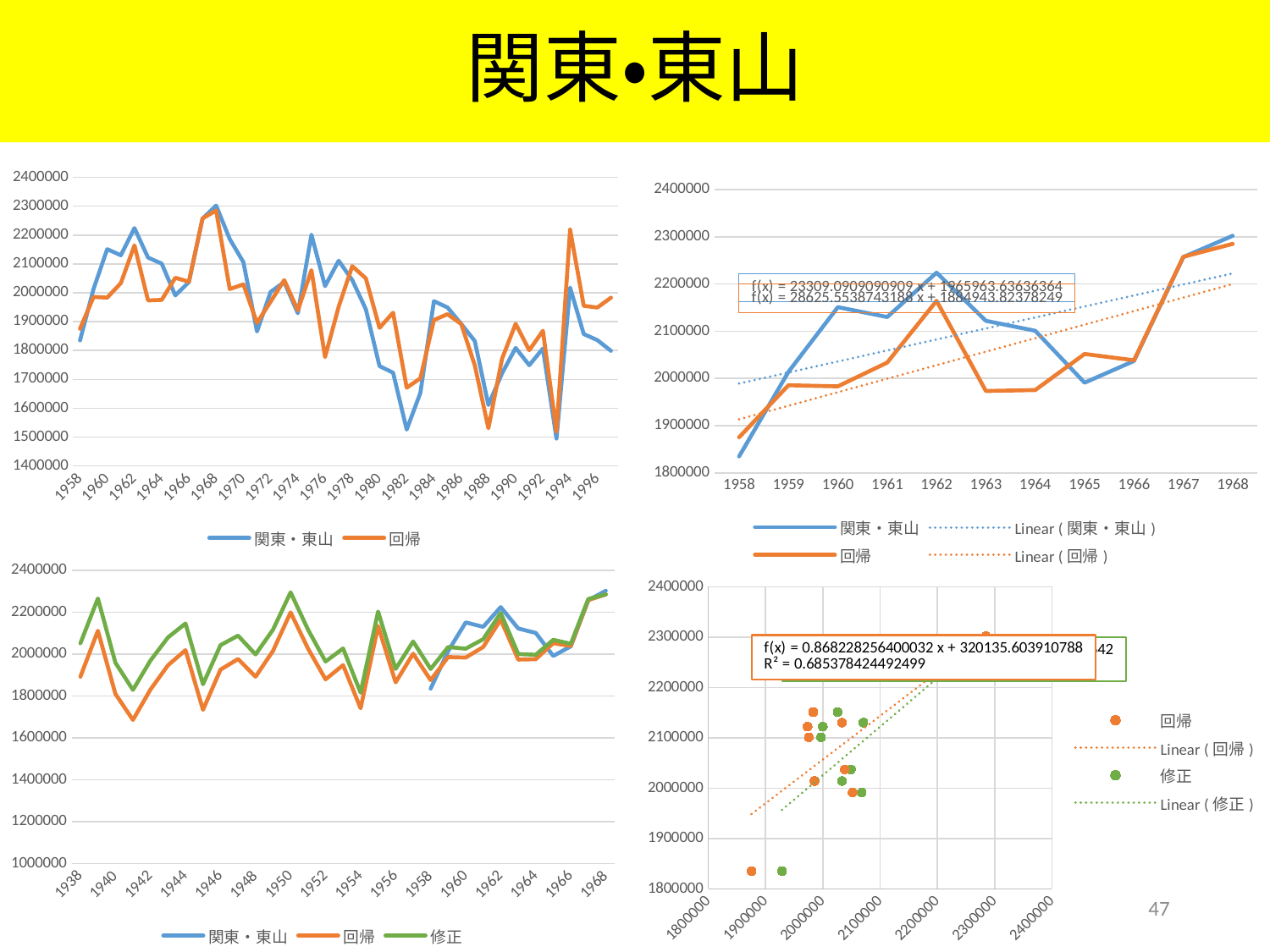

# 関東・東山

### Chart

| Category | 関東・東山 | 回帰 |
|---|---|---|
| 1958 | 1835000.0 | 1875459.0264091752 |
| 1959 | 2014000.0 | 1985537.2707155682 |
| 1960 | 2151000.0 | 1983229.8524492271 |
| 1961 | 2130000.0 | 2033533.316138316 |
| 1962 | 2224000.0 | 2164298.715284992 |
| 1963 | 2122000.0 | 1973390.834727224 |
| 1964 | 2101000.0 | 1975414.7825920358 |
| 1965 | 1991000.0 | 2051923.228999585 |
| 1966 | 2037000.0 | 2038398.6927110814 |
| 1967 | 2257000.0 | 2257561.759158138 |
| 1968 | 2302000.0 | 2284921.138127107 |
| 1969 | 2186000.0 | 2012913.5831951797 |
| 1970 | 2106000.0 | 2029013.8320469074 |
| 1971 | 1866000.0 | 1895720.8783348612 |
| 1972 | 2003000.0 | 1969210.8330797106 |
| 1973 | 2037000.0 | 2043885.883264497 |
| 1974 | 1929000.0 | 1939076.519719366 |
| 1975 | 2201000.0 | 2078423.022319477 |
| 1976 | 2023000.0 | 1777176.9712281488 |
| 1977 | 2111000.0 | 1951260.4510073476 |
| 1978 | 2044000.0 | 2092234.8010337837 |
| 1979 | 1943000.0 | 2049907.775194805 |
| 1980 | 1746000.0 | 1878547.3142346367 |
| 1981 | 1723000.0 | 1931047.3445816226 |
| 1982 | 1526000.0 | 1671160.5799378864 |
| 1983 | 1653000.0 | 1703422.0333397426 |
| 1984 | 1971000.0 | 1905790.9692728333 |
| 1985 | 1949000.0 | 1925908.0148312561 |
| 1986 | 1892000.0 | 1892028.2899938412 |
| 1987 | 1833000.0 | 1748759.0202484392 |
| 1988 | 1611000.0 | 1530590.3349308595 |
| 1989 | 1721000.0 | 1771270.8646428213 |
| 1990 | 1809000.0 | 1892603.0673279725 |
| 1991 | 1749000.0 | 1800903.3646018803 |
| 1992 | 1807000.0 | 1868418.2756412476 |
| 1993 | 1495000.0 | 1519736.9576889277 |
| 1994 | 2018000.0 | 2218715.730799813 |
| 1995 | 1857000.0 | 1954790.5933309458 |
| 1996 | 1836000.0 | 1948863.8243475296 |
| 1997 | 1799000.0 | 1982950.2525113896 |

### Chart

| Category | 関東・東山 | 回帰 |
|---|---|---|
| 1958 | 1835000.0 | 1875459.0264091752 |
| 1959 | 2014000.0 | 1985537.2707155682 |
| 1960 | 2151000.0 | 1983229.8524492271 |
| 1961 | 2130000.0 | 2033533.316138316 |
| 1962 | 2224000.0 | 2164298.715284992 |
| 1963 | 2122000.0 | 1973390.834727224 |
| 1964 | 2101000.0 | 1975414.7825920358 |
| 1965 | 1991000.0 | 2051923.228999585 |
| 1966 | 2037000.0 | 2038398.6927110814 |
| 1967 | 2257000.0 | 2257561.759158138 |
| 1968 | 2302000.0 | 2284921.138127107 |

### Chart

| Category | 関東・東山 | 回帰 | 修正 |
|---|---|---|---|
| 1938 | None | 1891789.6497950628 | 2051299.6497950628 |
| 1939 | None | 2111241.0600535832 | 2265434.0600535832 |
| 1940 | None | 1809876.331154555 | 1958752.331154555 |
| 1941 | None | 1685377.6614801101 | 1828936.6614801101 |
| 1942 | None | 1830636.3585578986 | 1968878.3585578986 |
| 1943 | None | 1946243.2566758394 | 2079168.2566758394 |
| 1944 | None | 2018470.3288375027 | 2146078.3288375027 |
| 1945 | None | 1733557.6906170882 | 1855848.6906170882 |
| 1946 | None | 1925439.3780886792 | 2042413.3780886792 |
| 1947 | None | 1976369.0238147788 | 2088026.0238147788 |
| 1948 | None | 1891898.4729630612 | 1998238.4729630612 |
| 1949 | None | 2015507.408361107 | 2116530.408361107 |
| 1950 | None | 2198880.6706810817 | 2294586.6706810817 |
| 1951 | None | 2025404.1538373493 | 2115793.1538373493 |
| 1952 | None | 1879203.6054314896 | 1964275.6054314896 |
| 1953 | None | 1946891.6928300373 | 2026646.6928300373 |
| 1954 | None | 1741100.1115491763 | 1815538.1115491763 |
| 1955 | None | 2133555.1955194958 | 2202676.1955194958 |
| 1956 | None | 1864942.8633426726 | 1928746.8633426726 |
| 1957 | None | 2001514.1218678355 | 2060001.1218678355 |
| 1958 | 1835000.0 | 1875459.0264091752 | 1928629.0264091752 |
| 1959 | 2014000.0 | 1985537.2707155682 | 2033390.2707155682 |
| 1960 | 2151000.0 | 1983229.8524492271 | 2025765.8524492271 |
| 1961 | 2130000.0 | 2033533.316138316 | 2070752.316138316 |
| 1962 | 2224000.0 | 2164298.715284992 | 2196200.715284992 |
| 1963 | 2122000.0 | 1973390.834727224 | 1999975.834727224 |
| 1964 | 2101000.0 | 1975414.7825920358 | 1996682.7825920358 |
| 1965 | 1991000.0 | 2051923.228999585 | 2067874.228999585 |
| 1966 | 2037000.0 | 2038398.6927110814 | 2049032.6927110814 |
| 1967 | 2257000.0 | 2257561.759158138 | 2262878.759158138 |
| 1968 | 2302000.0 | 2284921.138127107 | 2284921.138127107 |

### Chart

| Category | 回帰 | 修正 |
|---|---|---|
47